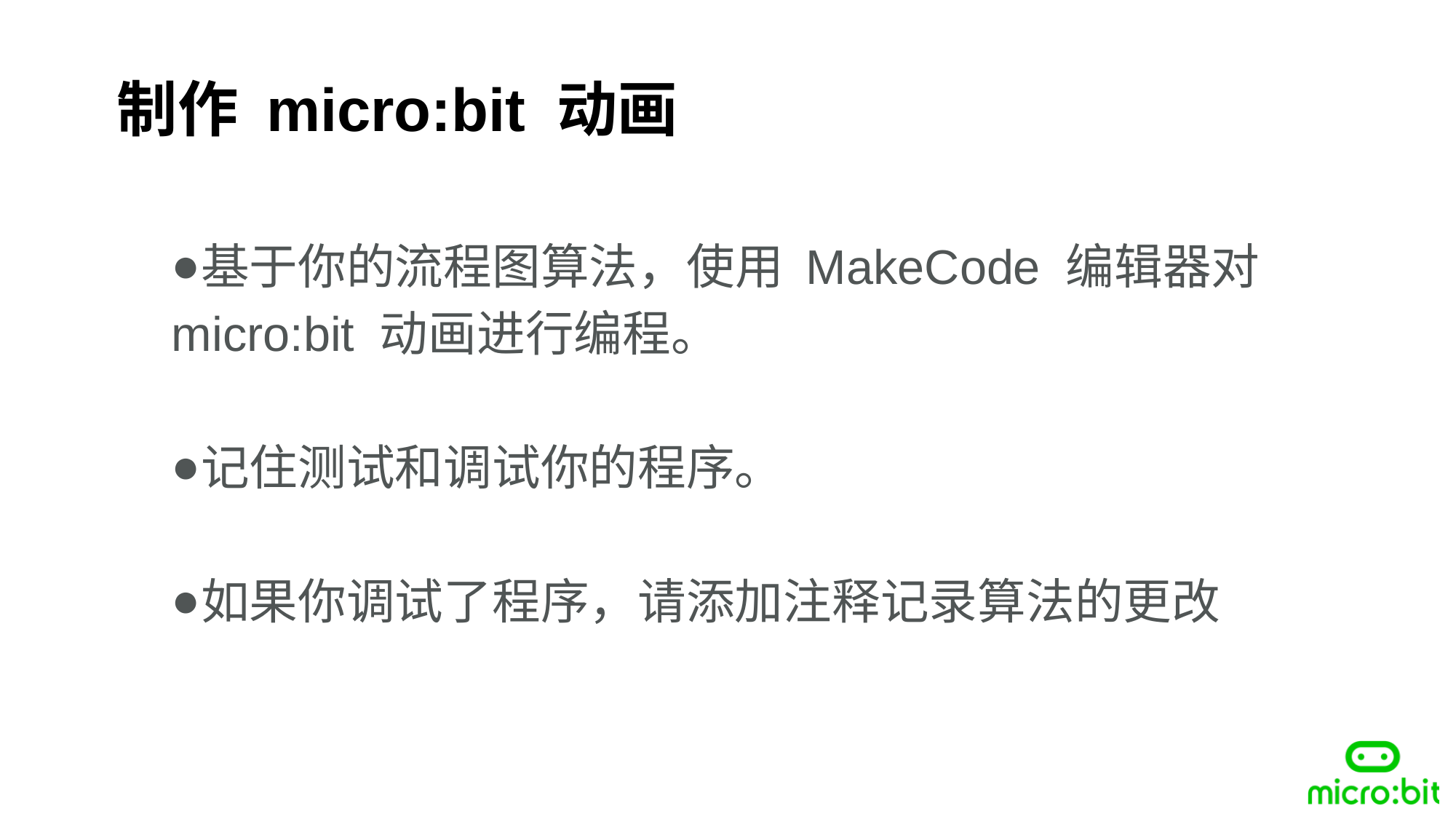

制作 micro:bit 动画

基于你的流程图算法，使用 MakeCode 编辑器对 micro:bit 动画进行编程。

记住测试和调试你的程序。

如果你调试了程序，请添加注释记录算法的更改